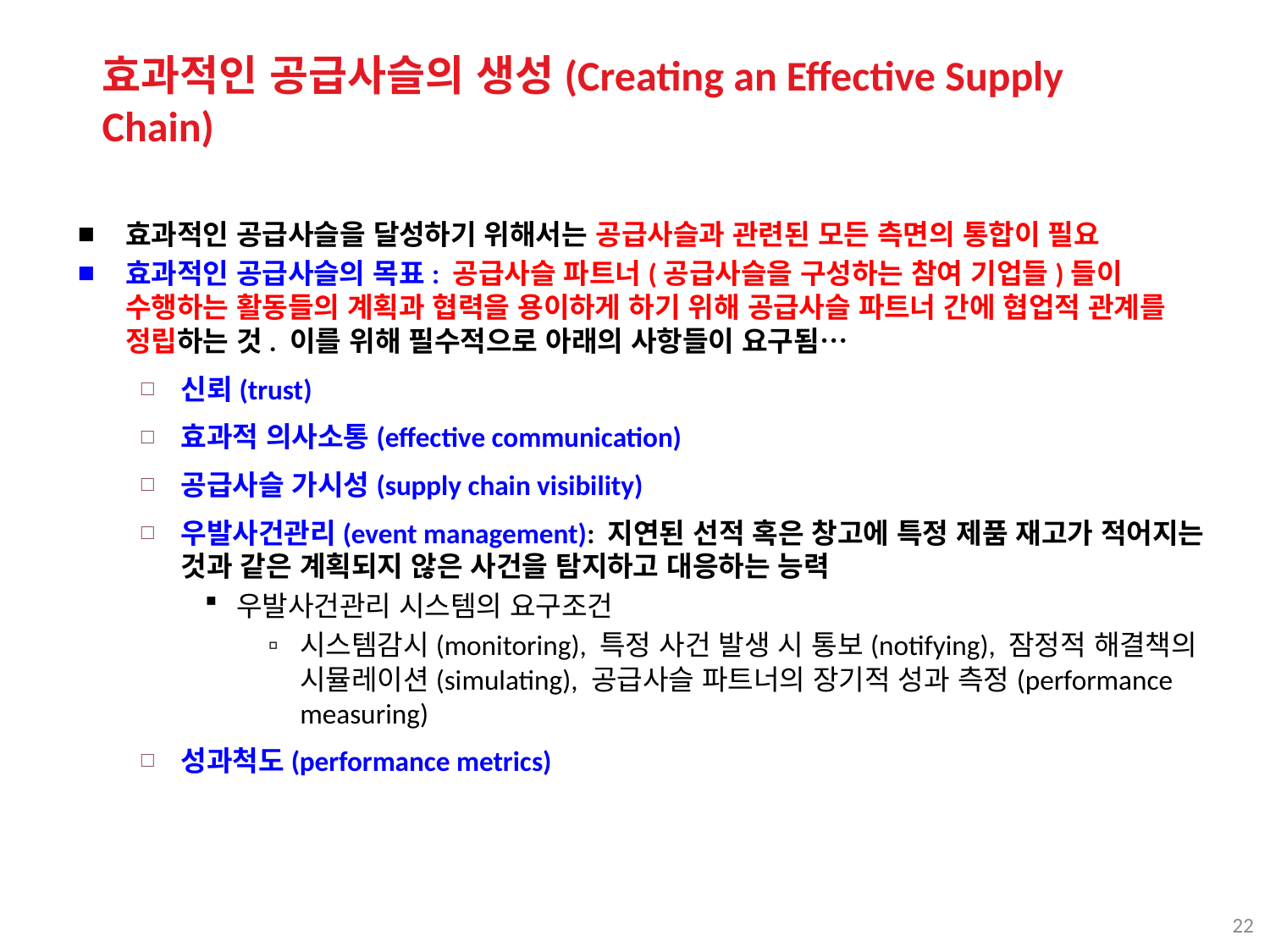

효과적인 공급사슬의 생성(Creating an Effective Supply Chain)
효과적인 공급사슬을 달성하기 위해서는 공급사슬과 관련된 모든 측면의 통합이 필요
효과적인 공급사슬의 목표: 공급사슬 파트너(공급사슬을 구성하는 참여 기업들)들이 수행하는 활동들의 계획과 협력을 용이하게 하기 위해 공급사슬 파트너 간에 협업적 관계를 정립하는 것. 이를 위해 필수적으로 아래의 사항들이 요구됨…
신뢰(trust)
효과적 의사소통(effective communication)
공급사슬 가시성(supply chain visibility)
우발사건관리(event management): 지연된 선적 혹은 창고에 특정 제품 재고가 적어지는 것과 같은 계획되지 않은 사건을 탐지하고 대응하는 능력
우발사건관리 시스템의 요구조건
시스템감시(monitoring), 특정 사건 발생 시 통보(notifying), 잠정적 해결책의 시뮬레이션(simulating), 공급사슬 파트너의 장기적 성과 측정(performance measuring)
성과척도(performance metrics)

22